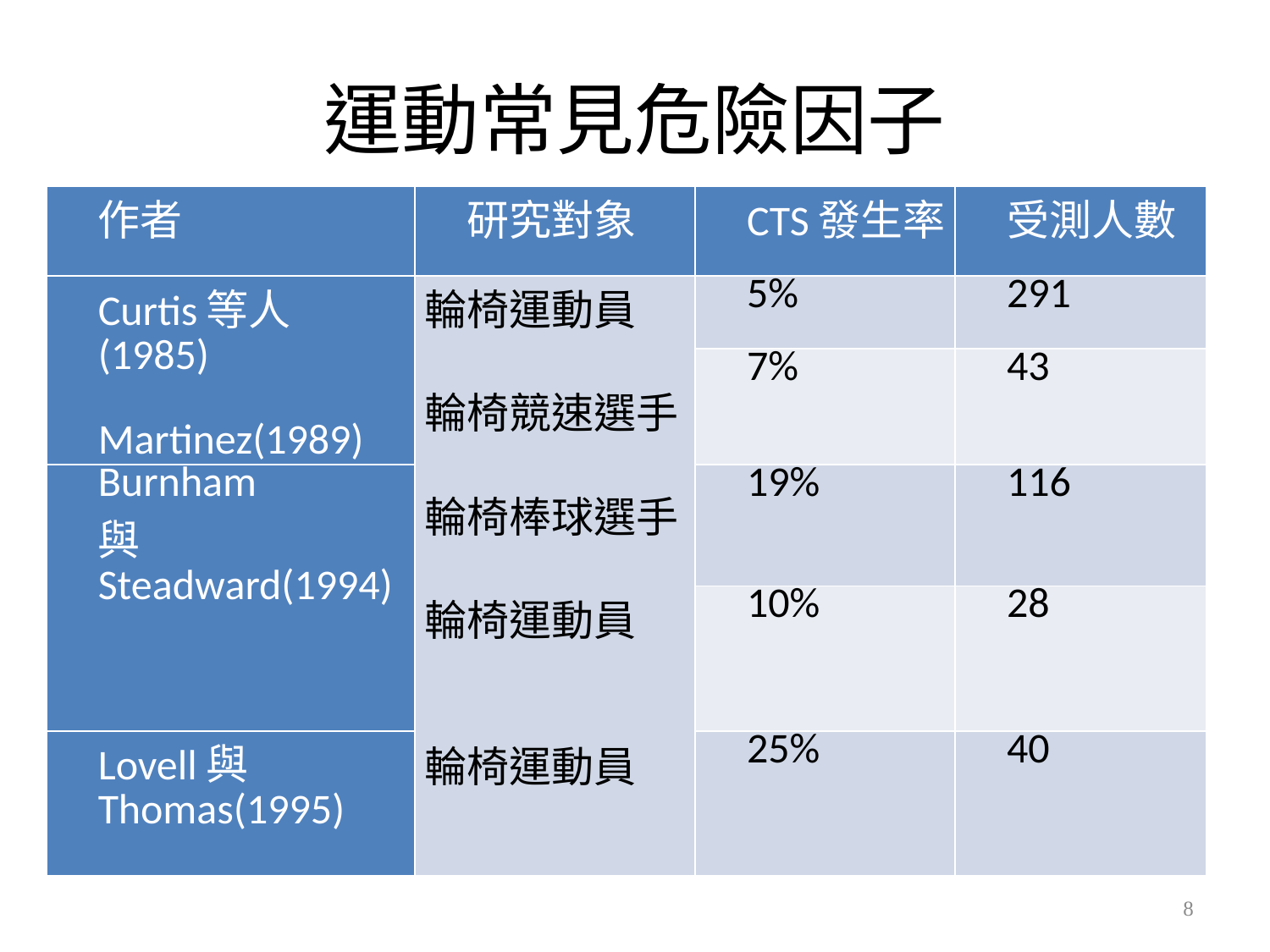

# 運動常見危險因子
| 作者 | 研究對象 | CTS發生率 | 受測人數 |
| --- | --- | --- | --- |
| Curtis等人(1985) Martinez(1989) | 輪椅運動員 輪椅競速選手 輪椅棒球選手 輪椅運動員 輪椅運動員 | 5% | 291 |
|  |  | 7% | 43 |
| Burnham 與Steadward(1994) |  | 19% | 116 |
|  |  | 10% | 28 |
| Lovell與Thomas(1995) |  | 25% | 40 |
8